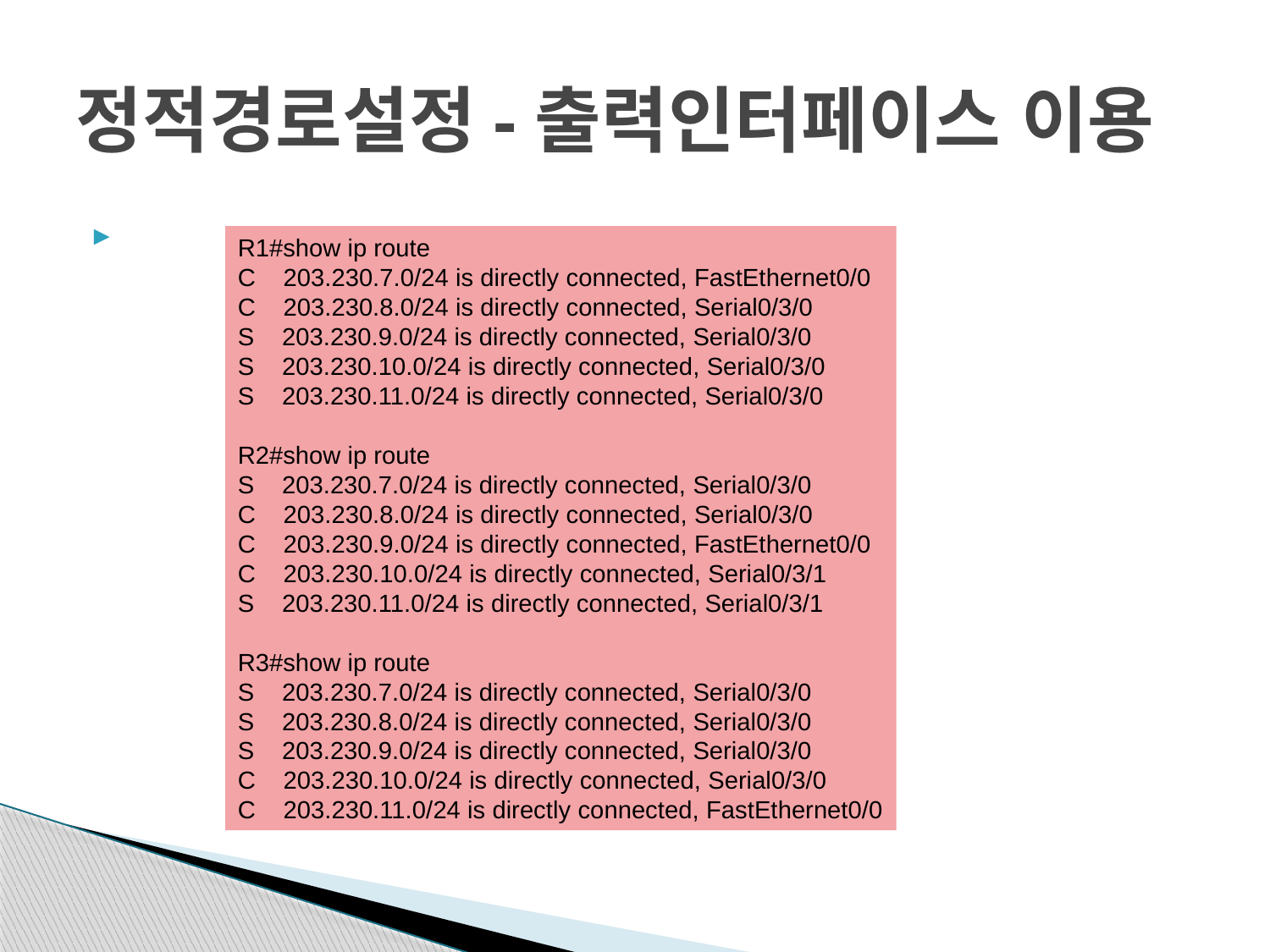

# 정적경로설정-출력인터페이스 이용

R1#show ip route
C    203.230.7.0/24 is directly connected, FastEthernet0/0
C    203.230.8.0/24 is directly connected, Serial0/3/0
S    203.230.9.0/24 is directly connected, Serial0/3/0
S    203.230.10.0/24 is directly connected, Serial0/3/0
S    203.230.11.0/24 is directly connected, Serial0/3/0

R2#show ip route
S    203.230.7.0/24 is directly connected, Serial0/3/0
C    203.230.8.0/24 is directly connected, Serial0/3/0
C    203.230.9.0/24 is directly connected, FastEthernet0/0
C    203.230.10.0/24 is directly connected, Serial0/3/1
S    203.230.11.0/24 is directly connected, Serial0/3/1

R3#show ip route
S    203.230.7.0/24 is directly connected, Serial0/3/0
S    203.230.8.0/24 is directly connected, Serial0/3/0
S    203.230.9.0/24 is directly connected, Serial0/3/0
C    203.230.10.0/24 is directly connected, Serial0/3/0
C    203.230.11.0/24 is directly connected, FastEthernet0/0